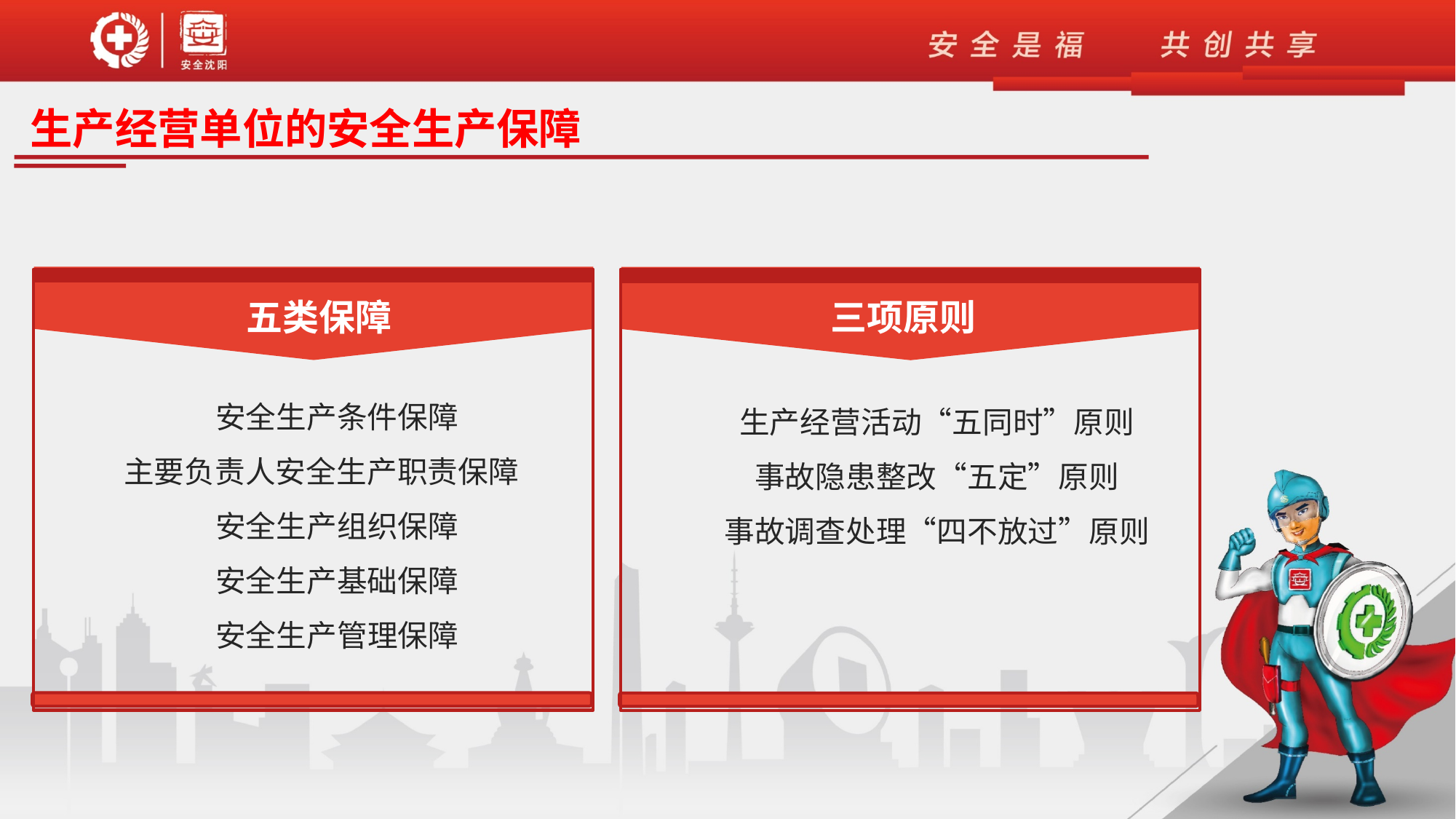

生产经营单位的安全生产保障

五类保障
三项原则
安全生产条件保障
主要负责人安全生产职责保障
安全生产组织保障
安全生产基础保障
安全生产管理保障

生产经营活动“五同时”原则
事故隐患整改“五定”原则
事故调查处理“四不放过”原则